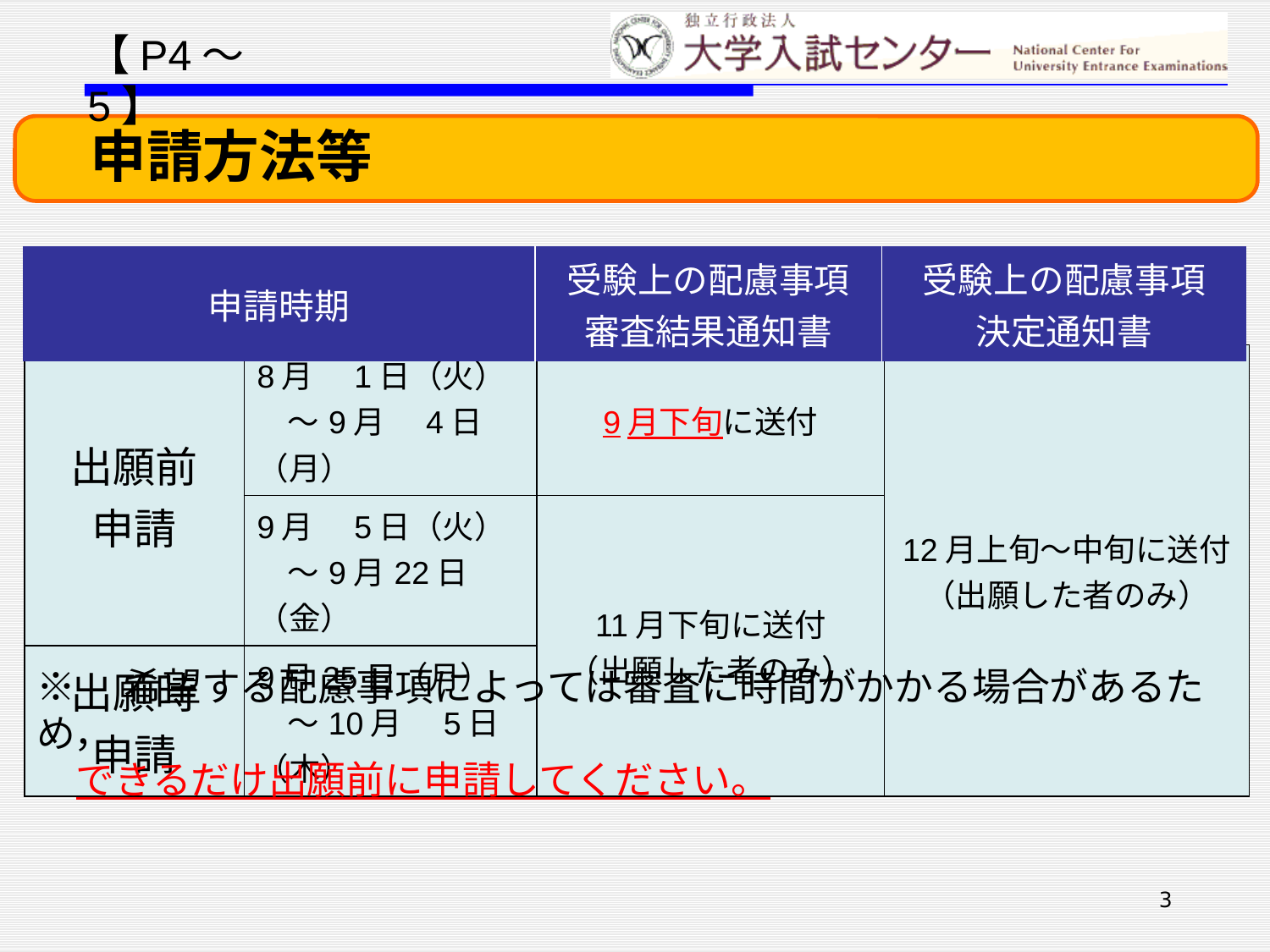

【P4～5】
　申請方法等
| 申請時期 | 受験上の配慮事項 審査結果通知書 | 受験上の配慮事項 決定通知書 |
| --- | --- | --- |
| 出願前 申請 | 8月　1日（火） ～9月　4日（月） | 9月下旬に送付 | 12月上旬～中旬に送付 （出願した者のみ） |
| --- | --- | --- | --- |
|  | 9月　5日（火） ～9月 22日（金） | 11月下旬に送付 （出願した者のみ） |  |
| 出願時 申請 | 9月 25日（月） ～ 10月　5日（木） |  |  |
※　希望する配慮事項によっては審査に時間がかかる場合があるため，
　できるだけ出願前に申請してください。
3